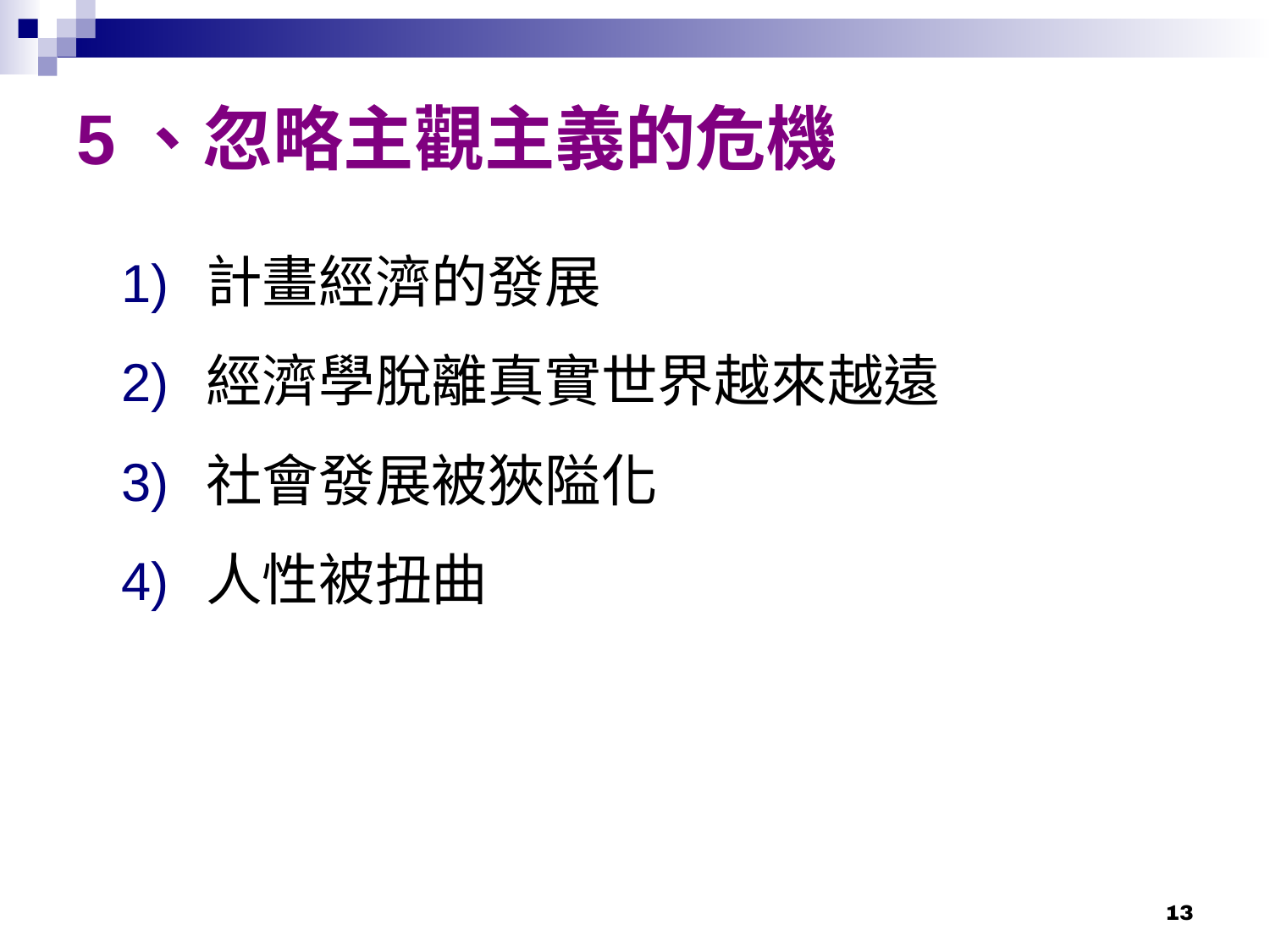

# 5、忽略主觀主義的危機
計畫經濟的發展
經濟學脫離真實世界越來越遠
社會發展被狹隘化
人性被扭曲
13